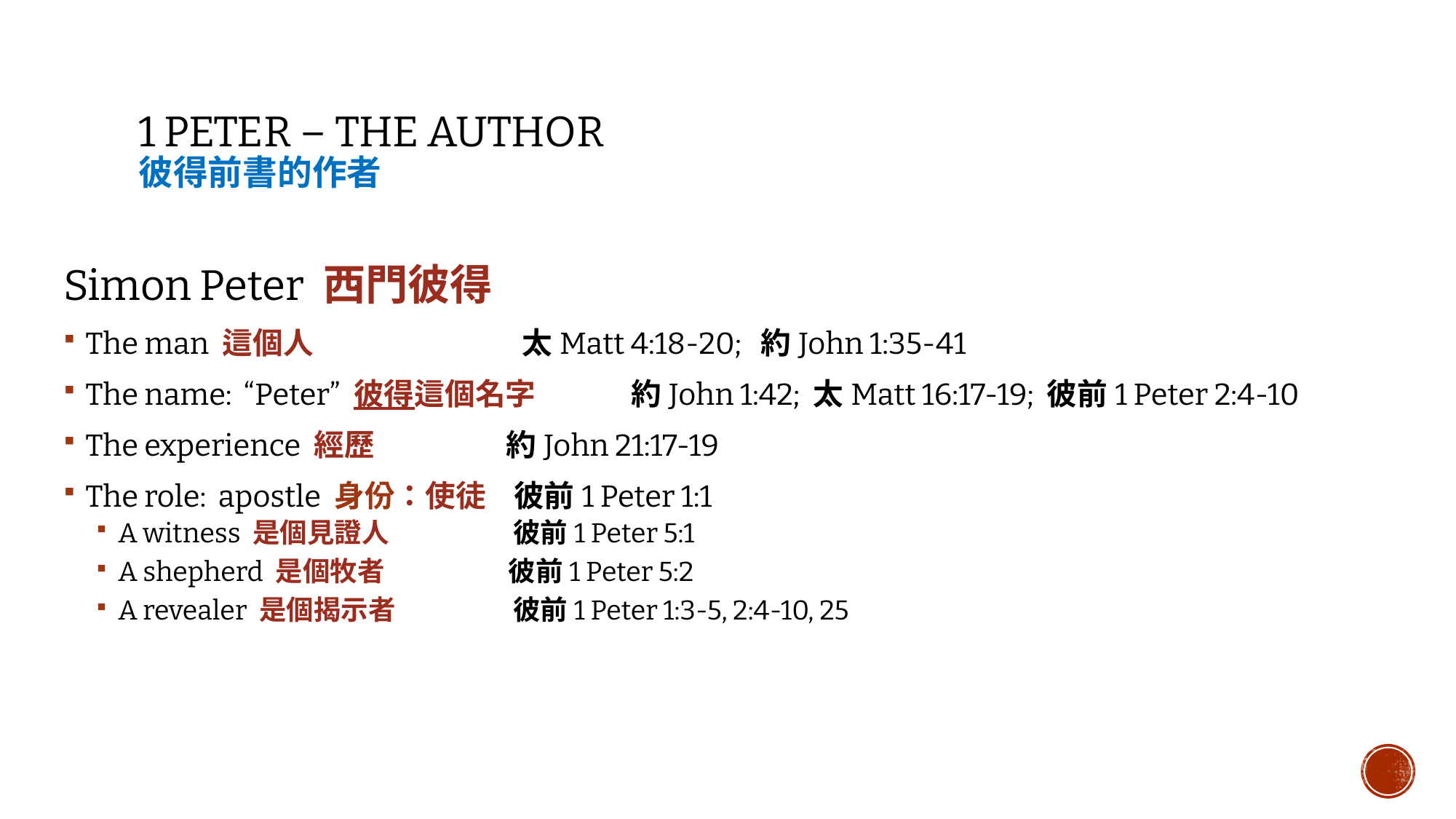

# 1 peter – the author 彼得前書的作者
Simon Peter 西門彼得
The man 這個人		太Matt 4:18-20;  約John 1:35-41
The name:  “Peter” 彼得這個名字	約John 1:42; 太Matt 16:17-19; 彼前1 Peter 2:4-10
The experience 經歷                   約John 21:17-19
The role:  apostle 身份：使徒    彼前1 Peter 1:1
A witness 是個見證人                    彼前1 Peter 5:1
A shepherd 是個牧者                    彼前1 Peter 5:2
A revealer 是個揭示者                   彼前1 Peter 1:3-5, 2:4-10, 25